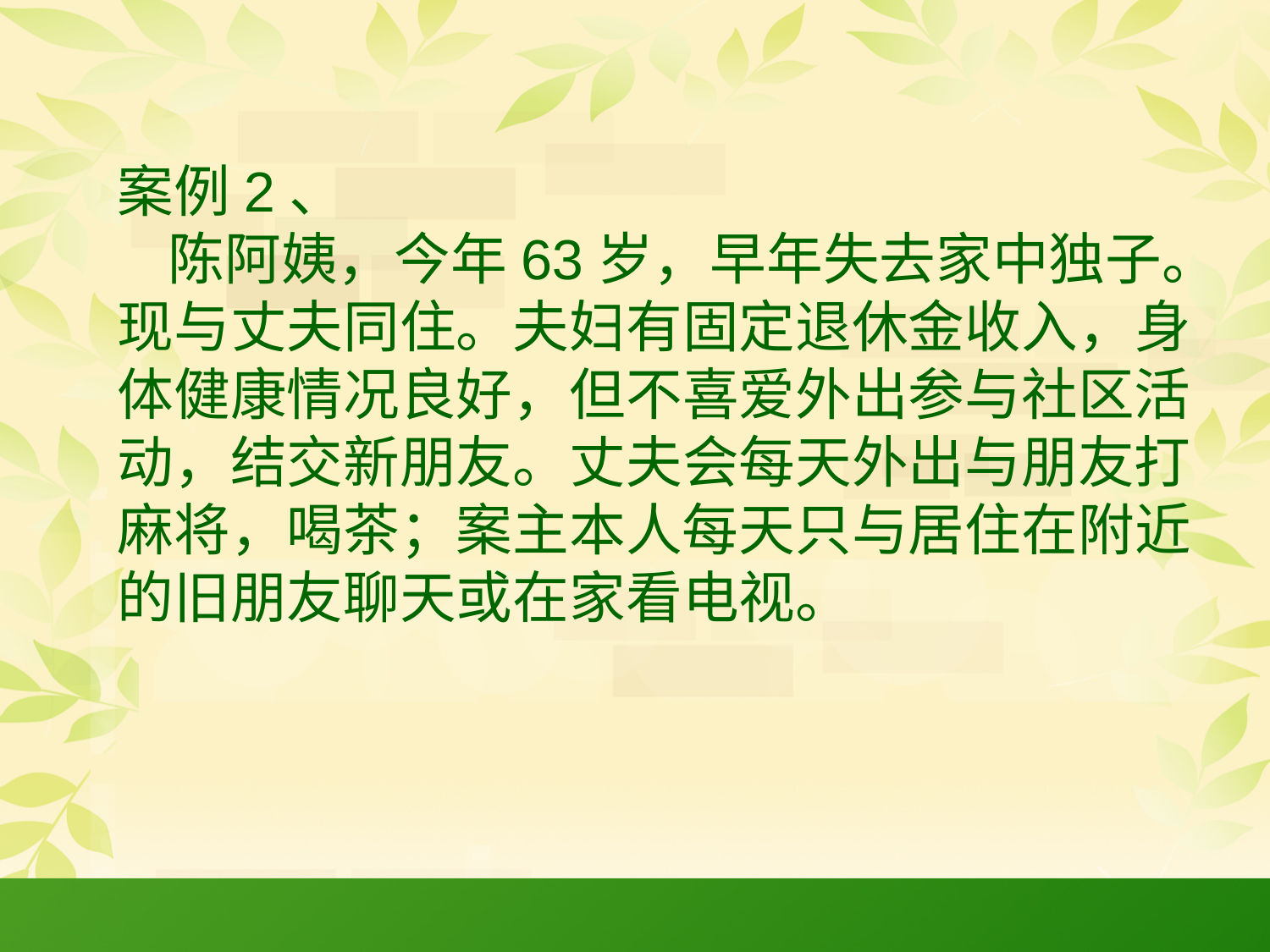

案例2、
    陈阿姨，今年63岁，早年失去家中独子。现与丈夫同住。夫妇有固定退休金收入，身体健康情况良好，但不喜爱外出参与社区活动，结交新朋友。丈夫会每天外出与朋友打麻将，喝茶；案主本人每天只与居住在附近的旧朋友聊天或在家看电视。